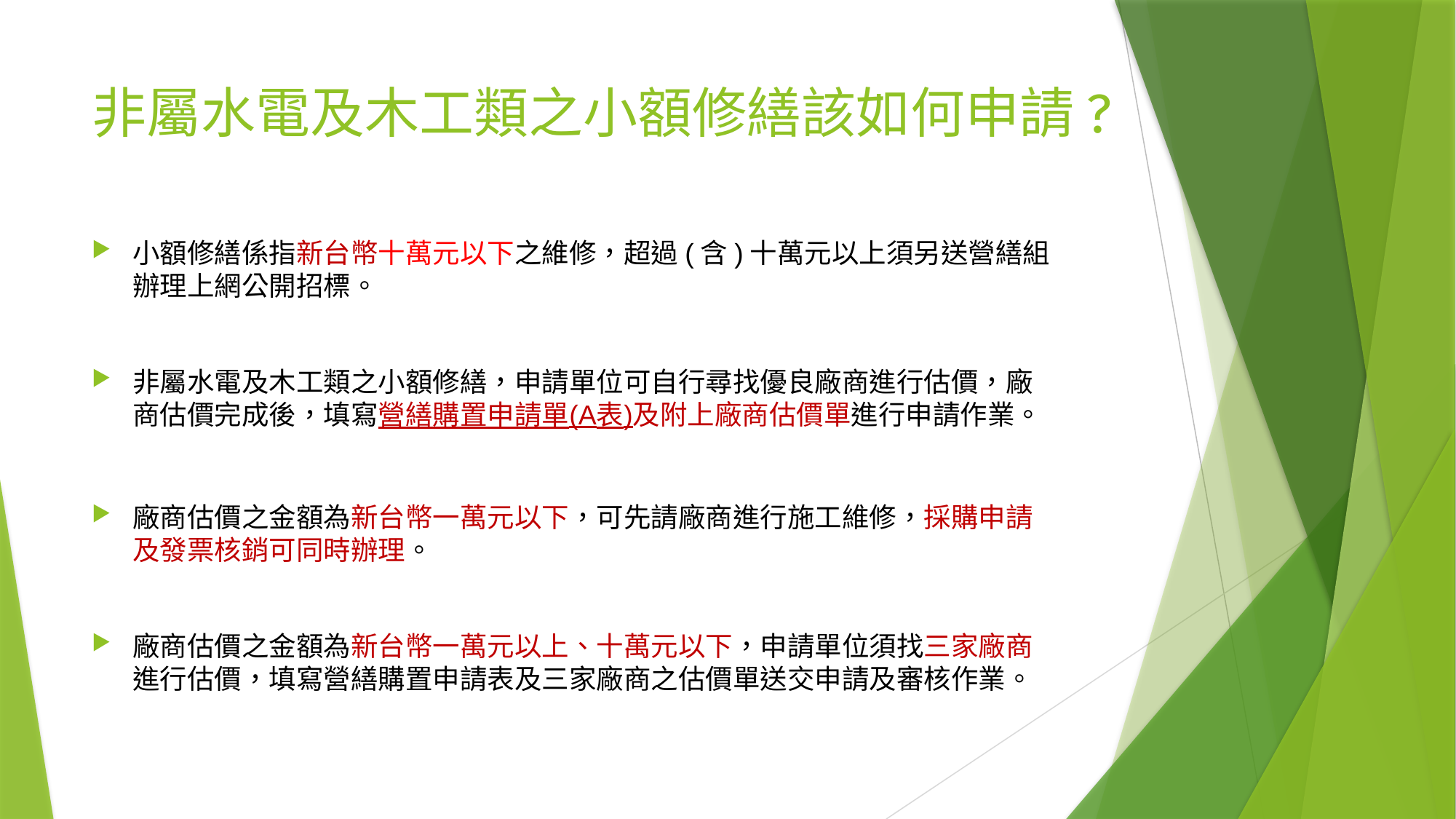

# 非屬水電及木工類之小額修繕該如何申請?
小額修繕係指新台幣十萬元以下之維修，超過(含)十萬元以上須另送營繕組辦理上網公開招標。

非屬水電及木工類之小額修繕，申請單位可自行尋找優良廠商進行估價，廠商估價完成後，填寫營繕購置申請單(A表)及附上廠商估價單進行申請作業。

廠商估價之金額為新台幣一萬元以下，可先請廠商進行施工維修，採購申請及發票核銷可同時辦理。

廠商估價之金額為新台幣一萬元以上、十萬元以下，申請單位須找三家廠商進行估價，填寫營繕購置申請表及三家廠商之估價單送交申請及審核作業。